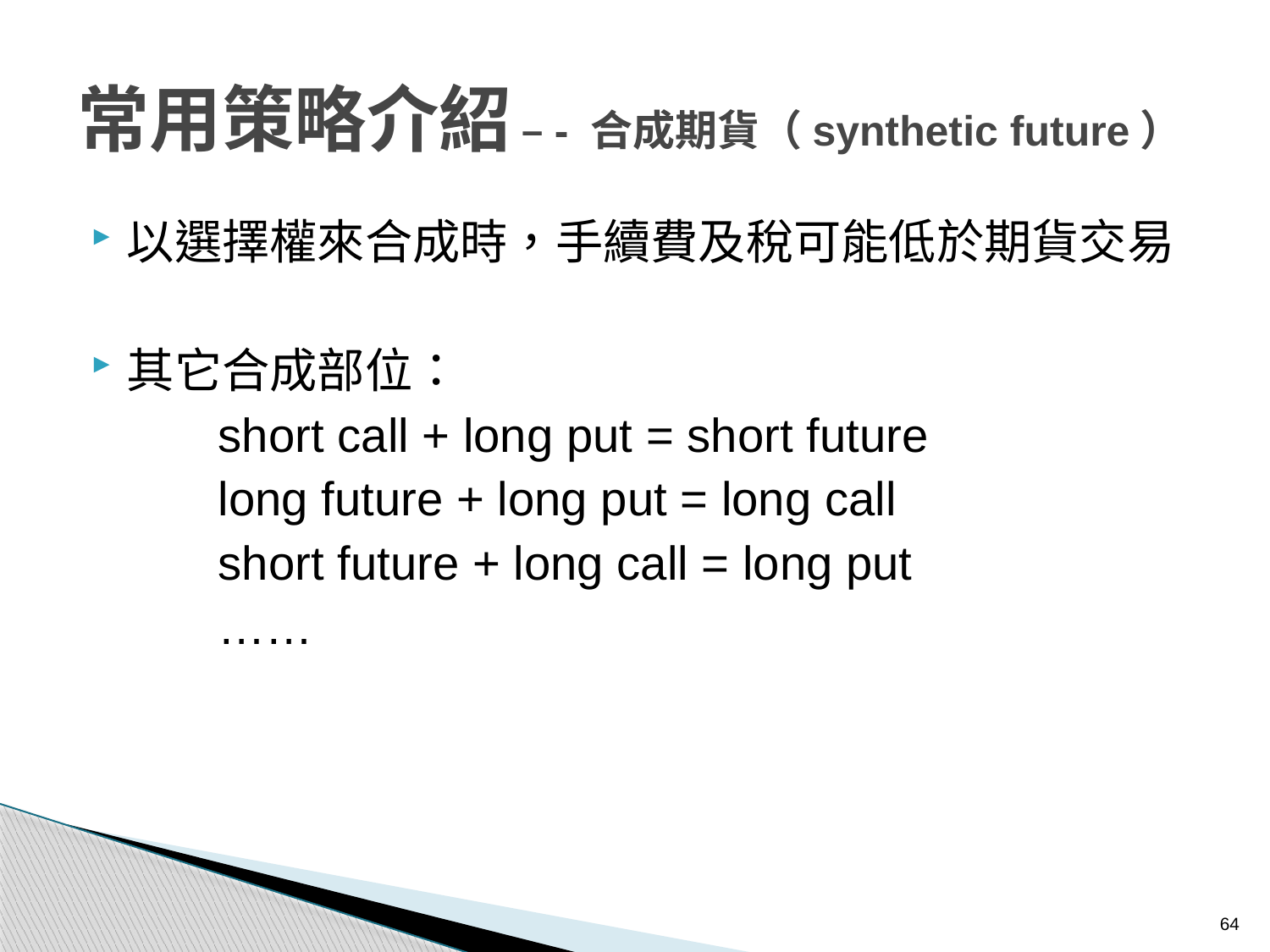

常用策略介紹 –- 合成期貨（synthetic future）
以選擇權來合成時，手續費及稅可能低於期貨交易

其它合成部位：
	short call + long put = short future
	long future + long put = long call
	short future + long call = long put
	……

64